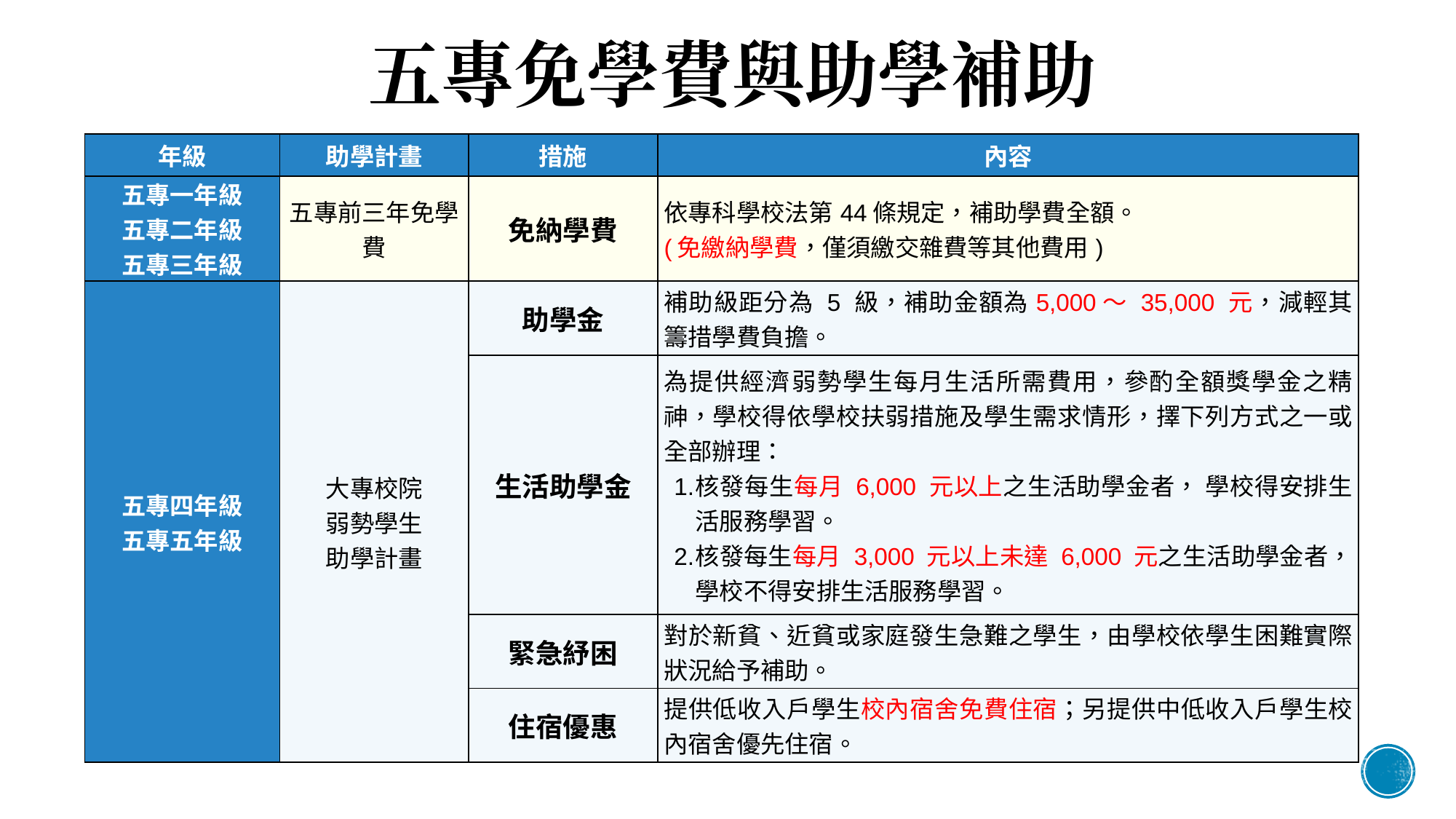

# 五專免學費與助學補助
| 年級 | 助學計畫 | 措施 | 內容 |
| --- | --- | --- | --- |
| 五專一年級 五專二年級 五專三年級 | 五專前三年免學費 | 免納學費 | 依專科學校法第44條規定，補助學費全額。 (免繳納學費，僅須繳交雜費等其他費用) |
| 五專四年級 五專五年級 | 大專校院 弱勢學生 助學計畫 | 助學金 | 補助級距分為 5 級，補助金額為5,000～ 35,000 元，減輕其籌措學費負擔。 |
|  |  | 生活助學金 | 為提供經濟弱勢學生每月生活所需費用，參酌全額獎學金之精神，學校得依學校扶弱措施及學生需求情形，擇下列方式之一或全部辦理： 核發每生每月 6,000 元以上之生活助學金者， 學校得安排生活服務學習。 核發每生每月 3,000 元以上未達 6,000 元之生活助學金者，學校不得安排生活服務學習。 |
|  |  | 緊急紓困 | 對於新貧、近貧或家庭發生急難之學生，由學校依學生困難實際狀況給予補助。 |
|  |  | 住宿優惠 | 提供低收入戶學生校內宿舍免費住宿；另提供中低收入戶學生校內宿舍優先住宿。 |